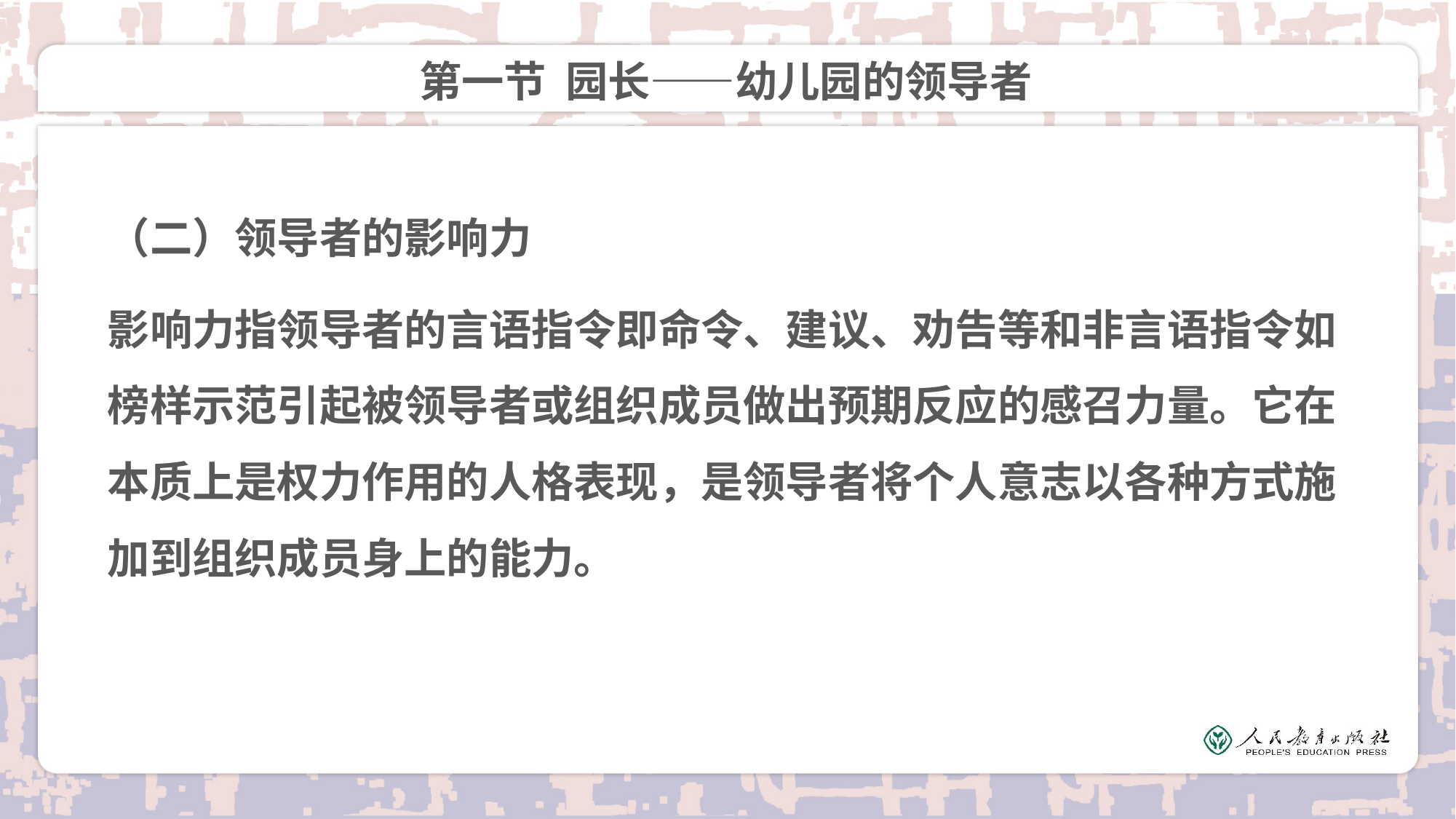

# 第一节  园长——幼儿园的领导者
（二）领导者的影响力
影响力指领导者的言语指令即命令、建议、劝告等和非言语指令如榜样示范引起被领导者或组织成员做出预期反应的感召力量。它在本质上是权力作用的人格表现，是领导者将个人意志以各种方式施加到组织成员身上的能力。